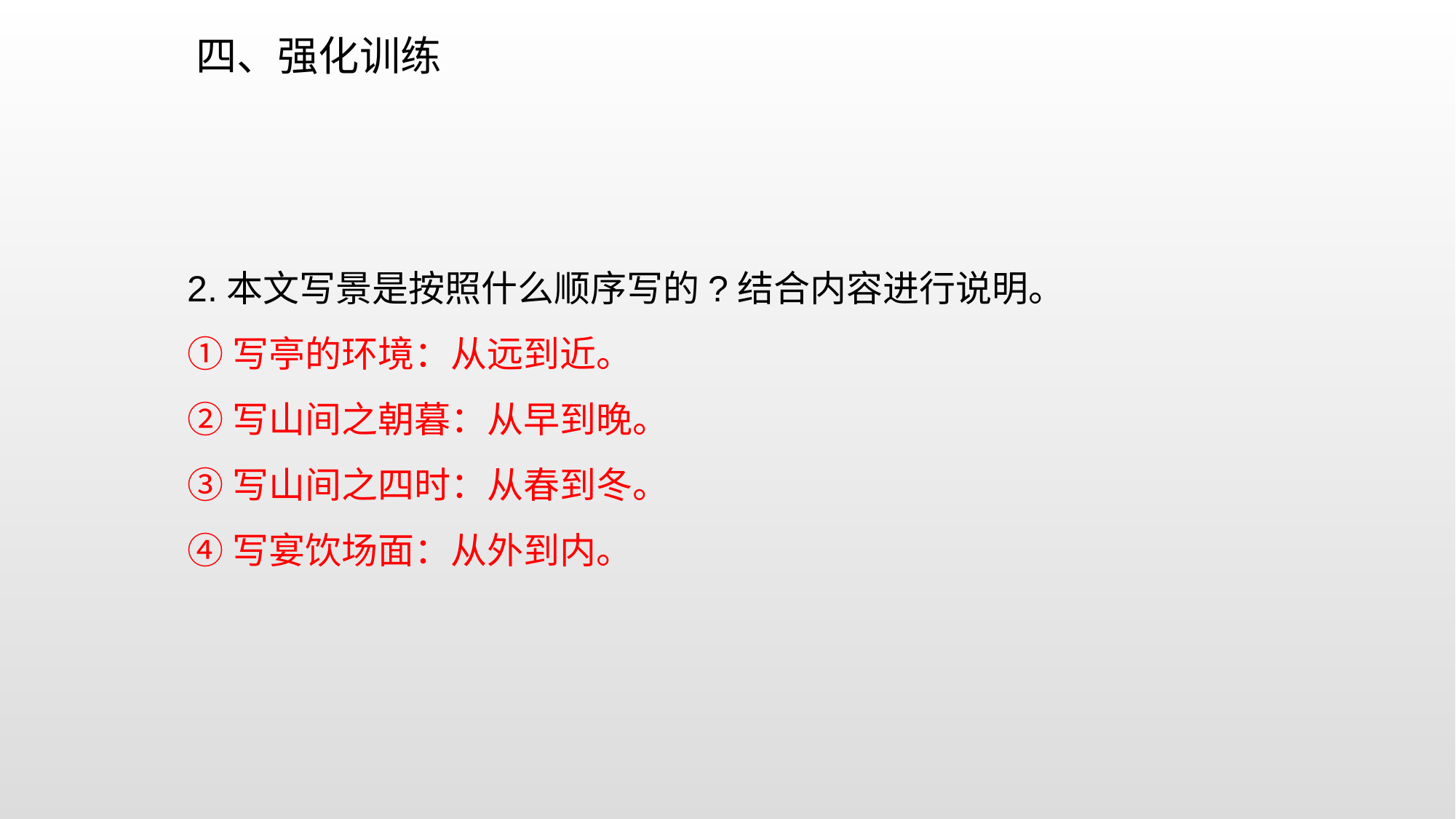

四、强化训练
2.本文写景是按照什么顺序写的?结合内容进行说明。
①写亭的环境：从远到近。
②写山间之朝暮：从早到晚。
③写山间之四时：从春到冬。
④写宴饮场面：从外到内。